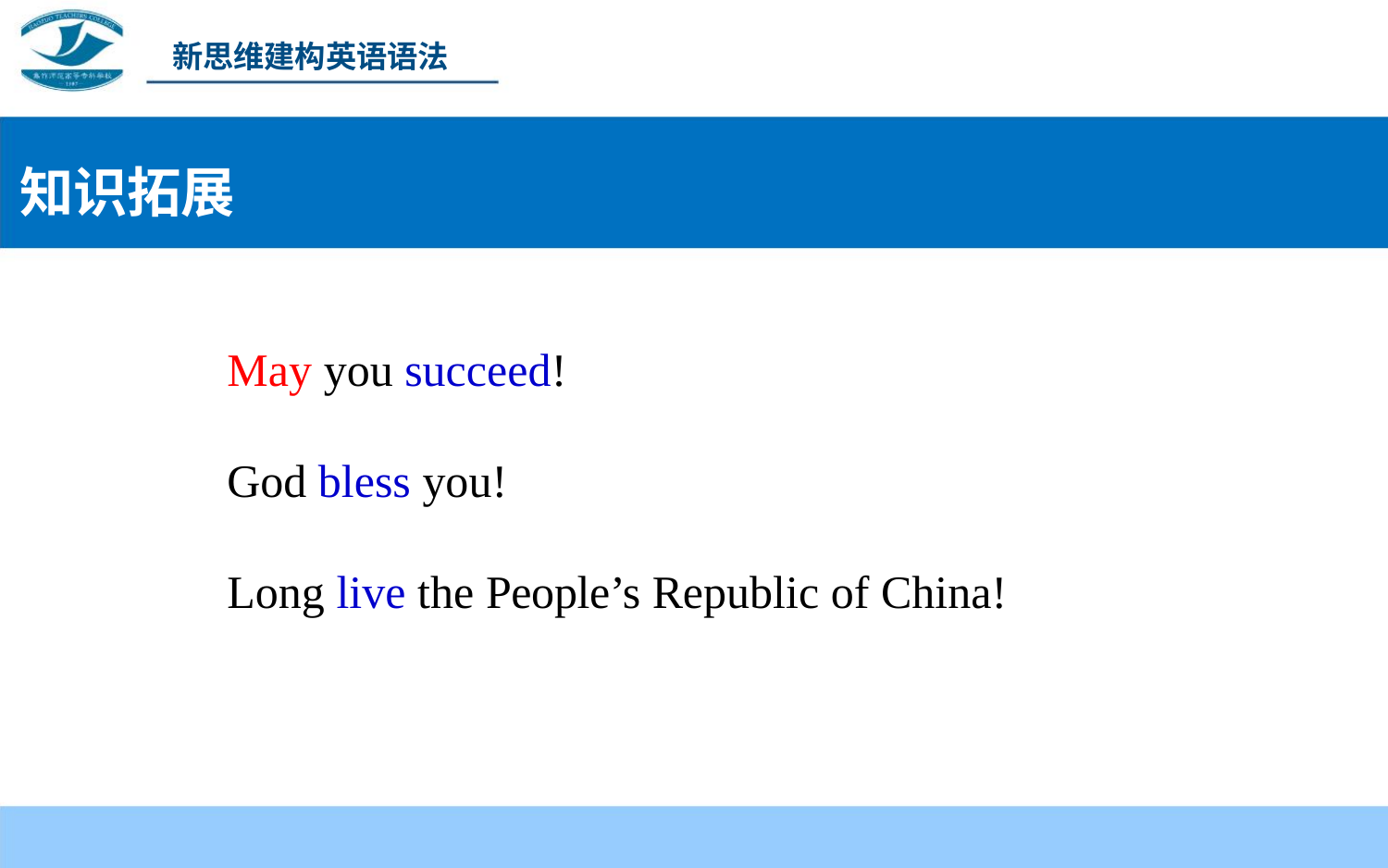

新思维建构英语语法
知识拓展
May you succeed!
God bless you!
Long live the People’s Republic of China!